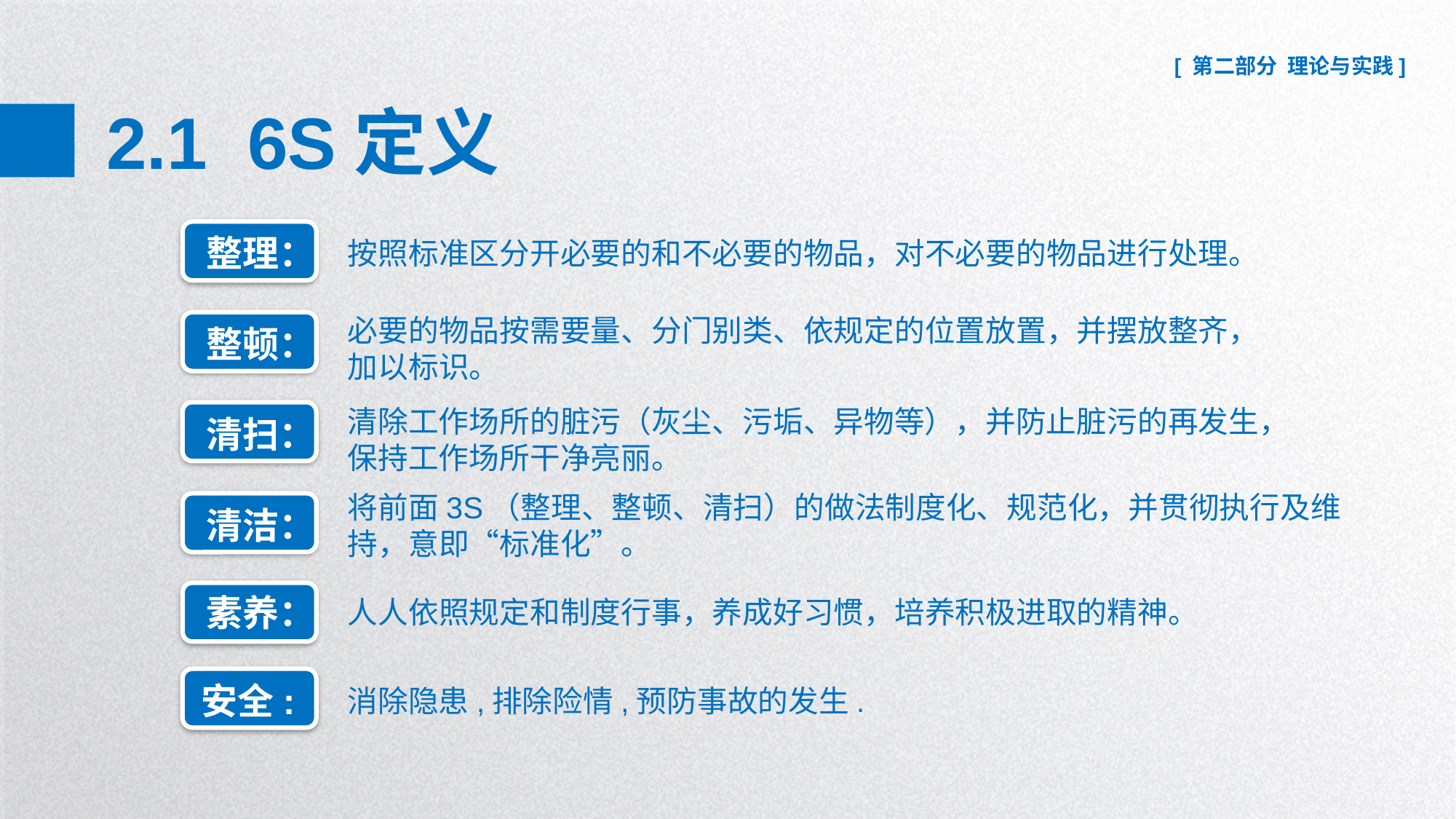

2.1  6S定义

整理：
按照标准区分开必要的和不必要的物品，对不必要的物品进行处理。
必要的物品按需要量、分门别类、依规定的位置放置，并摆放整齐，加以标识。

整顿：

清除工作场所的脏污（灰尘、污垢、异物等），并防止脏污的再发生，保持工作场所干净亮丽。
清扫：
将前面3S（整理、整顿、清扫）的做法制度化、规范化，并贯彻执行及维持，意即“标准化”。

清洁：

素养：
人人依照规定和制度行事，养成好习惯，培养积极进取的精神。

安全:
消除隐患,排除险情,预防事故的发生.